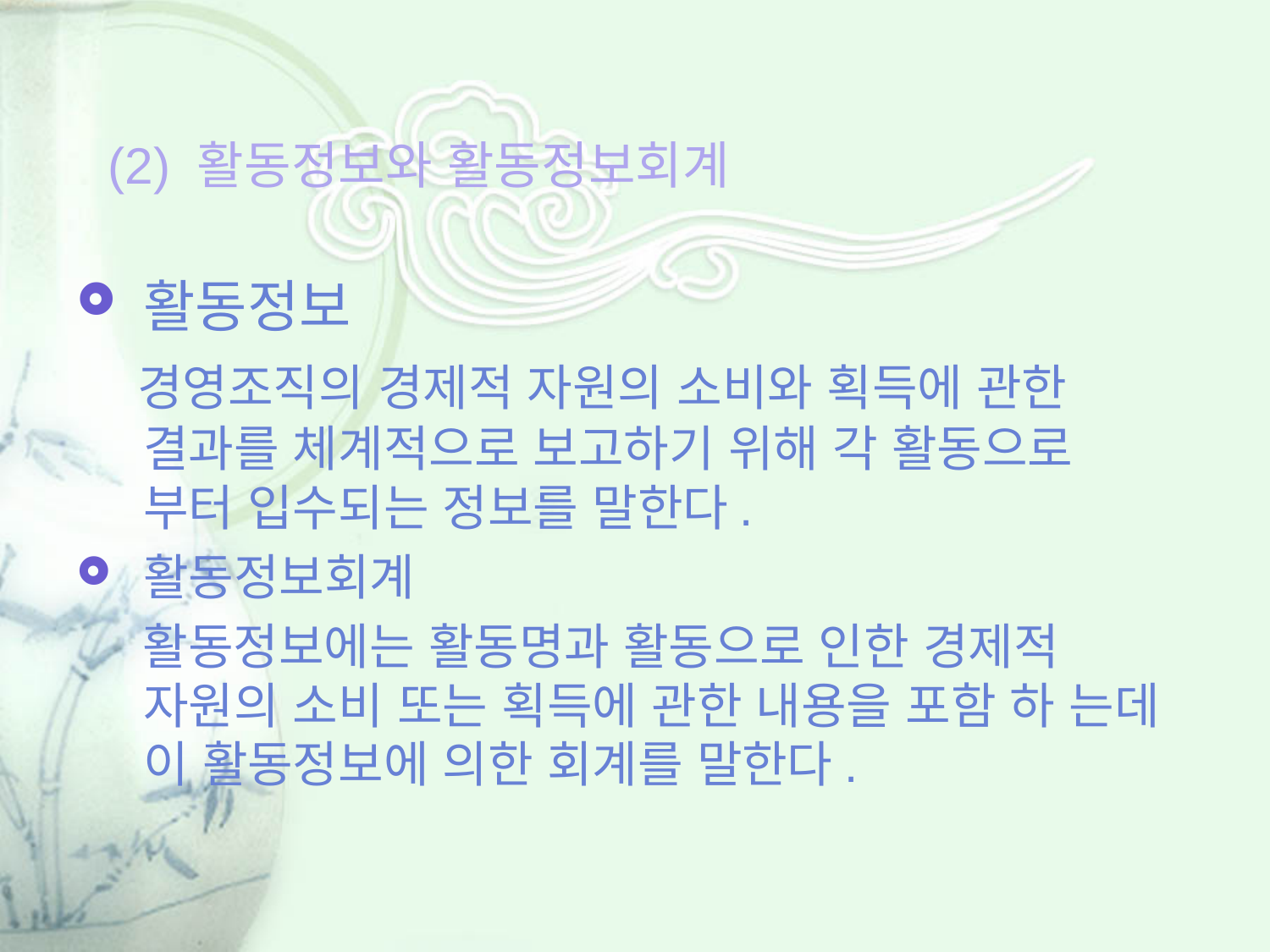

# (2) 활동정보와 활동정보회계
활동정보
   경영조직의 경제적 자원의 소비와 획득에 관한 결과를 체계적으로 보고하기 위해 각 활동으로  부터 입수되는 정보를 말한다.
활동정보회계
    활동정보에는 활동명과 활동으로 인한 경제적 자원의 소비 또는 획득에 관한 내용을 포함 하 는데 이 활동정보에 의한 회계를 말한다.